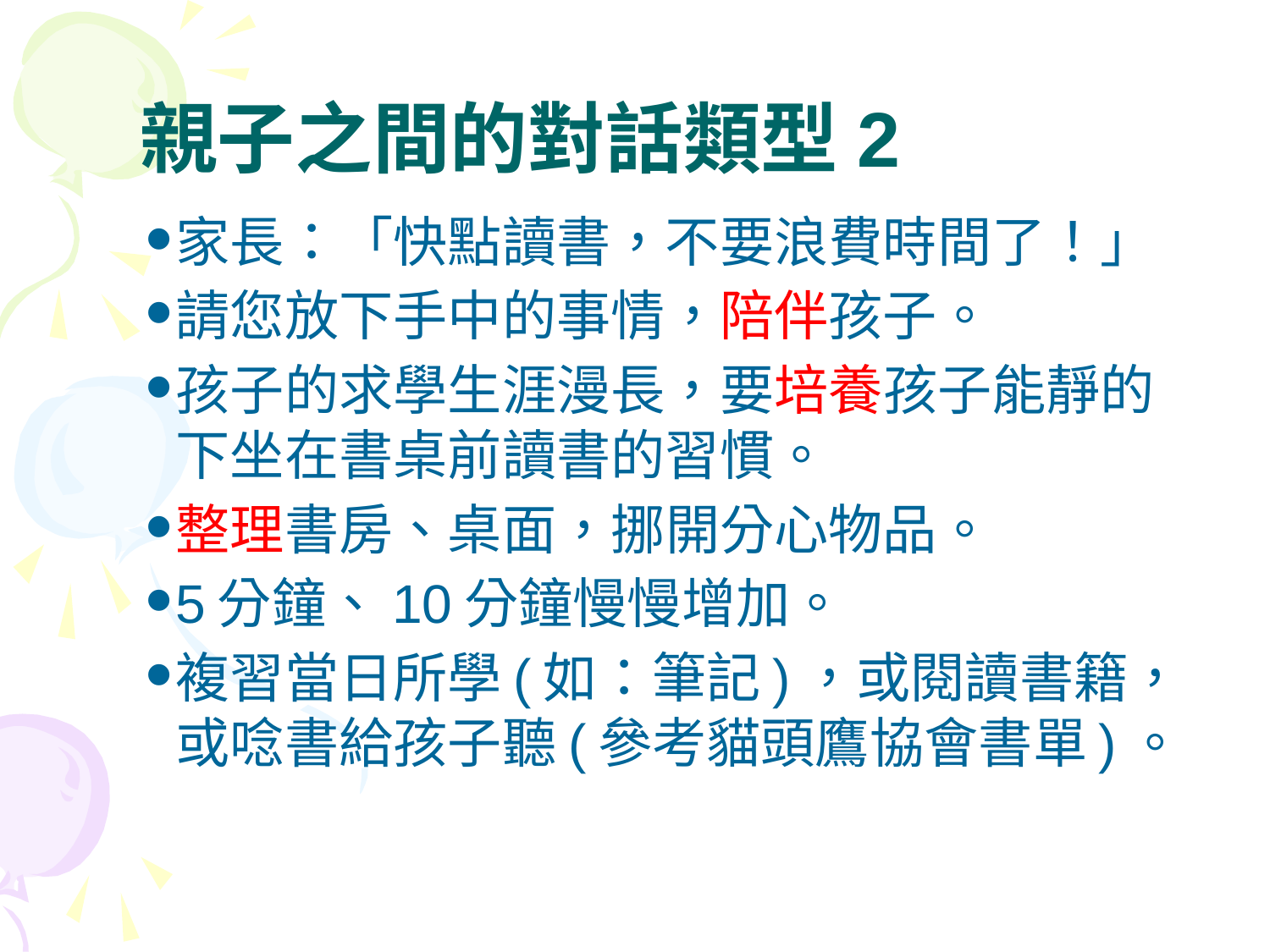

# 親子之間的對話類型2
家長：「快點讀書，不要浪費時間了！」
請您放下手中的事情，陪伴孩子。
孩子的求學生涯漫長，要培養孩子能靜的下坐在書桌前讀書的習慣。
整理書房、桌面，挪開分心物品。
5分鐘、10分鐘慢慢增加。
複習當日所學(如：筆記)，或閱讀書籍，或唸書給孩子聽(參考貓頭鷹協會書單)。